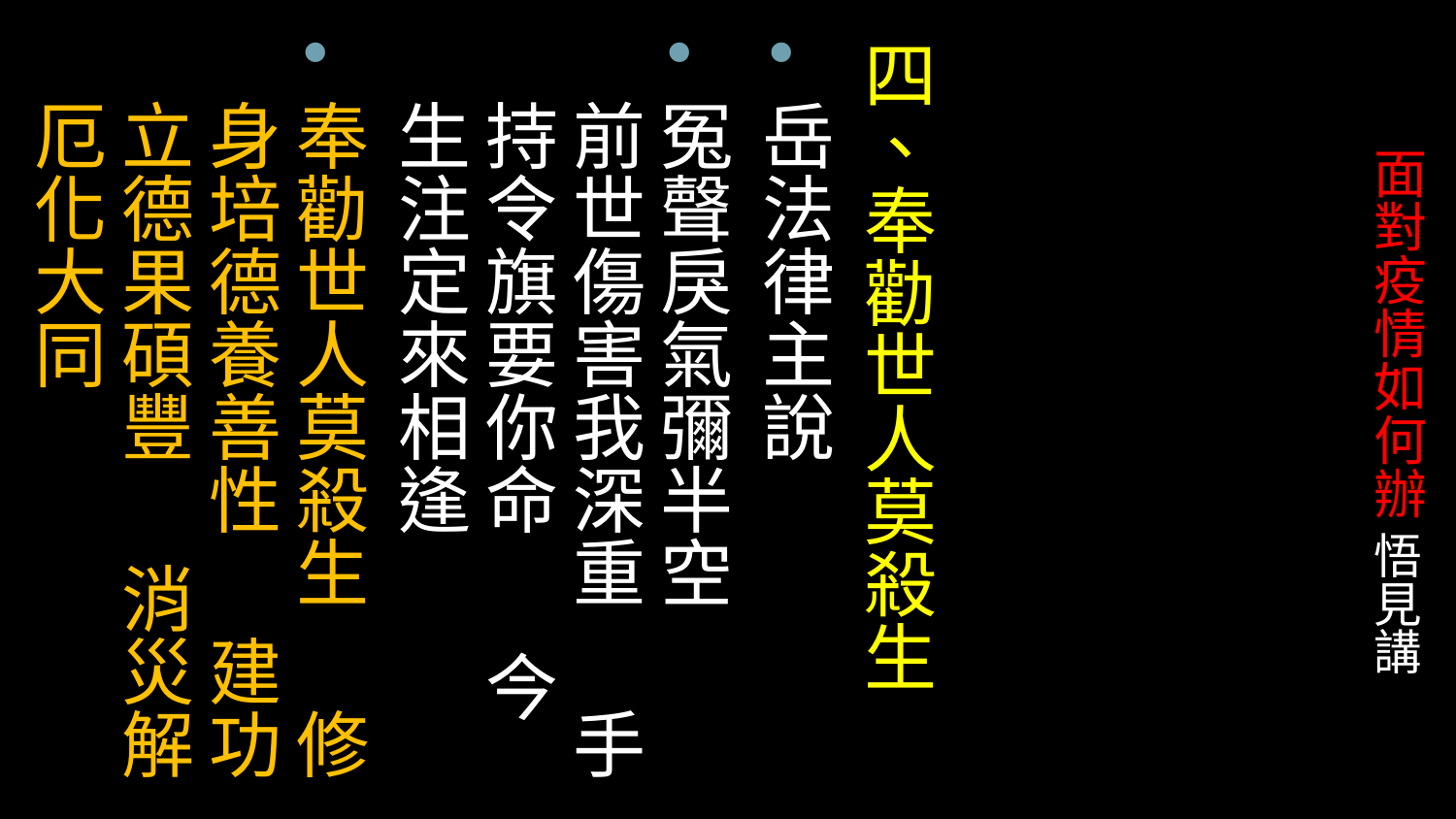

四、奉勸世人莫殺生
岳法律主說
冤聲戾氣彌半空       前世傷害我深重      手持令旗要你命       今生注定來相逢
奉勸世人莫殺生      修身培德養善性      建功立德果碩豐      消災解厄化大同
# 面對疫情如何辦 悟見講